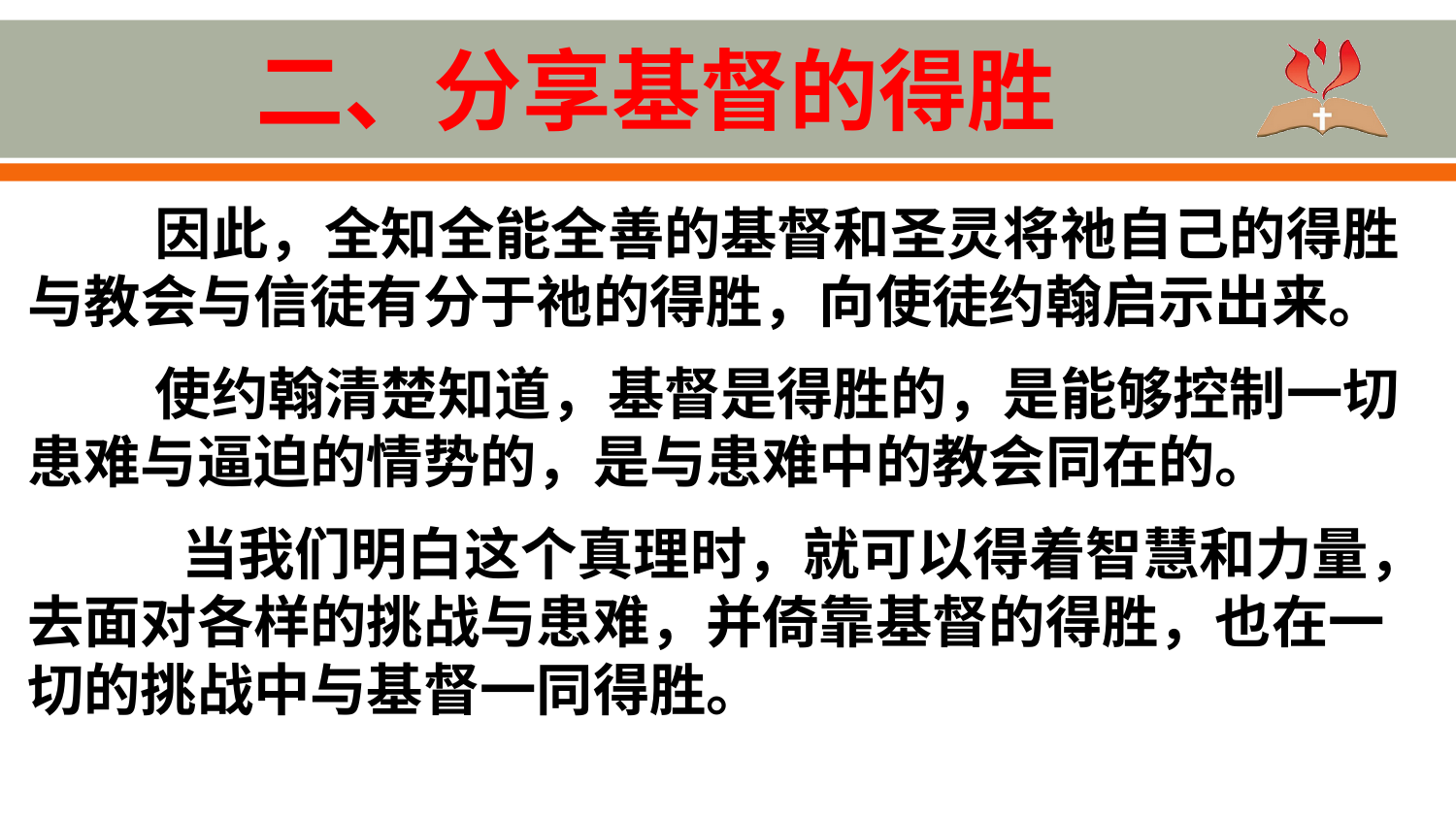

# 二、分享基督的得胜
因此，全知全能全善的基督和圣灵将祂自己的得胜与教会与信徒有分于祂的得胜，向使徒约翰启示出来。
使约翰清楚知道，基督是得胜的，是能够控制一切患难与逼迫的情势的，是与患难中的教会同在的。
 当我们明白这个真理时，就可以得着智慧和力量，去面对各样的挑战与患难，并倚靠基督的得胜，也在一切的挑战中与基督一同得胜。

25